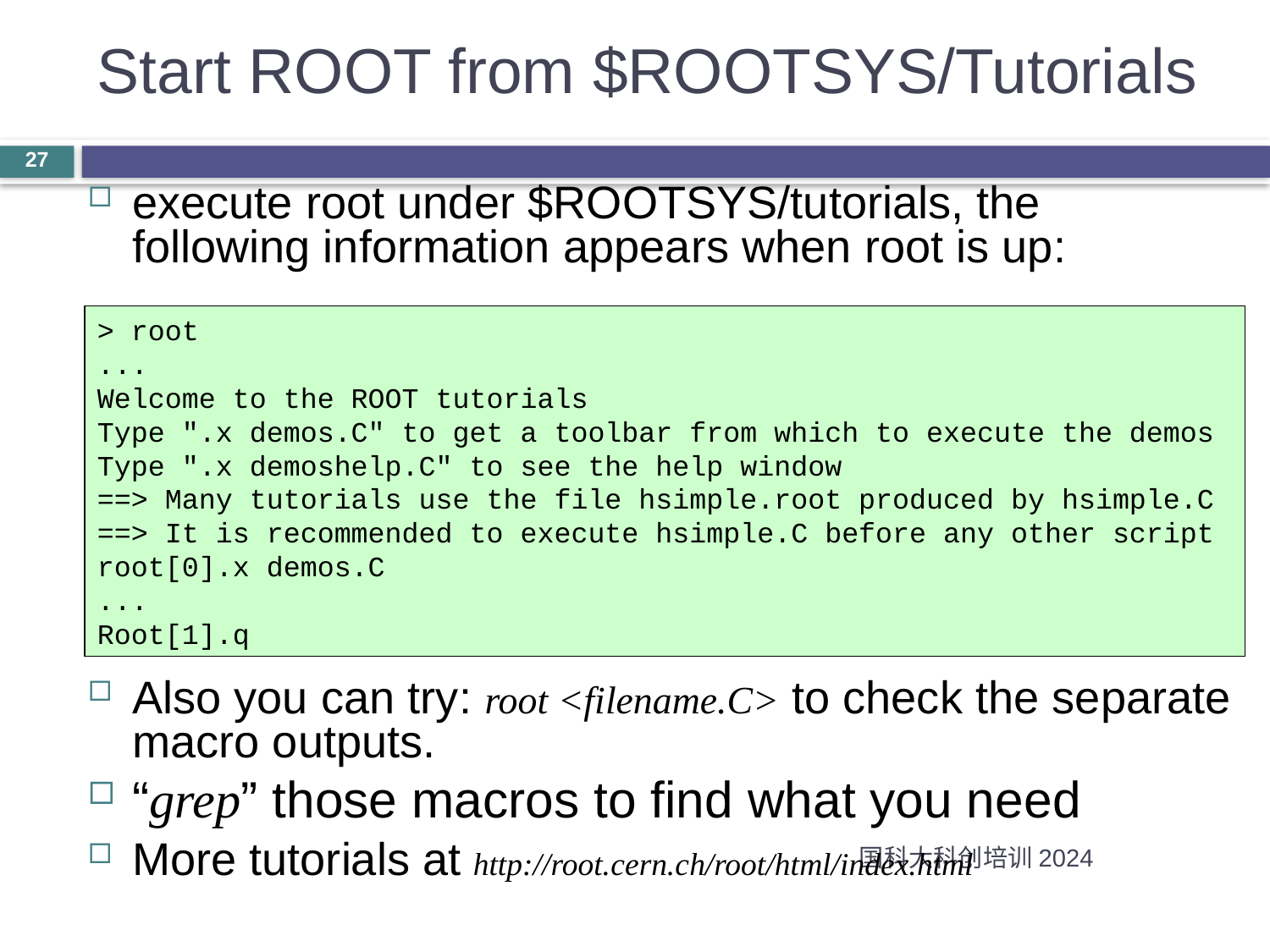

Start ROOT from $ROOTSYS/Tutorials
27
execute root under $ROOTSYS/tutorials, the following information appears when root is up:

Also you can try: root <filename.C> to check the separate macro outputs.
“grep” those macros to find what you need
More tutorials at http://root.cern.ch/root/html/index.html
> root
...
Welcome to the ROOT tutorials
Type ".x demos.C" to get a toolbar from which to execute the demos
Type ".x demoshelp.C" to see the help window
==> Many tutorials use the file hsimple.root produced by hsimple.C
==> It is recommended to execute hsimple.C before any other script
root[0].x demos.C
...
Root[1].q
国科大科创培训2024